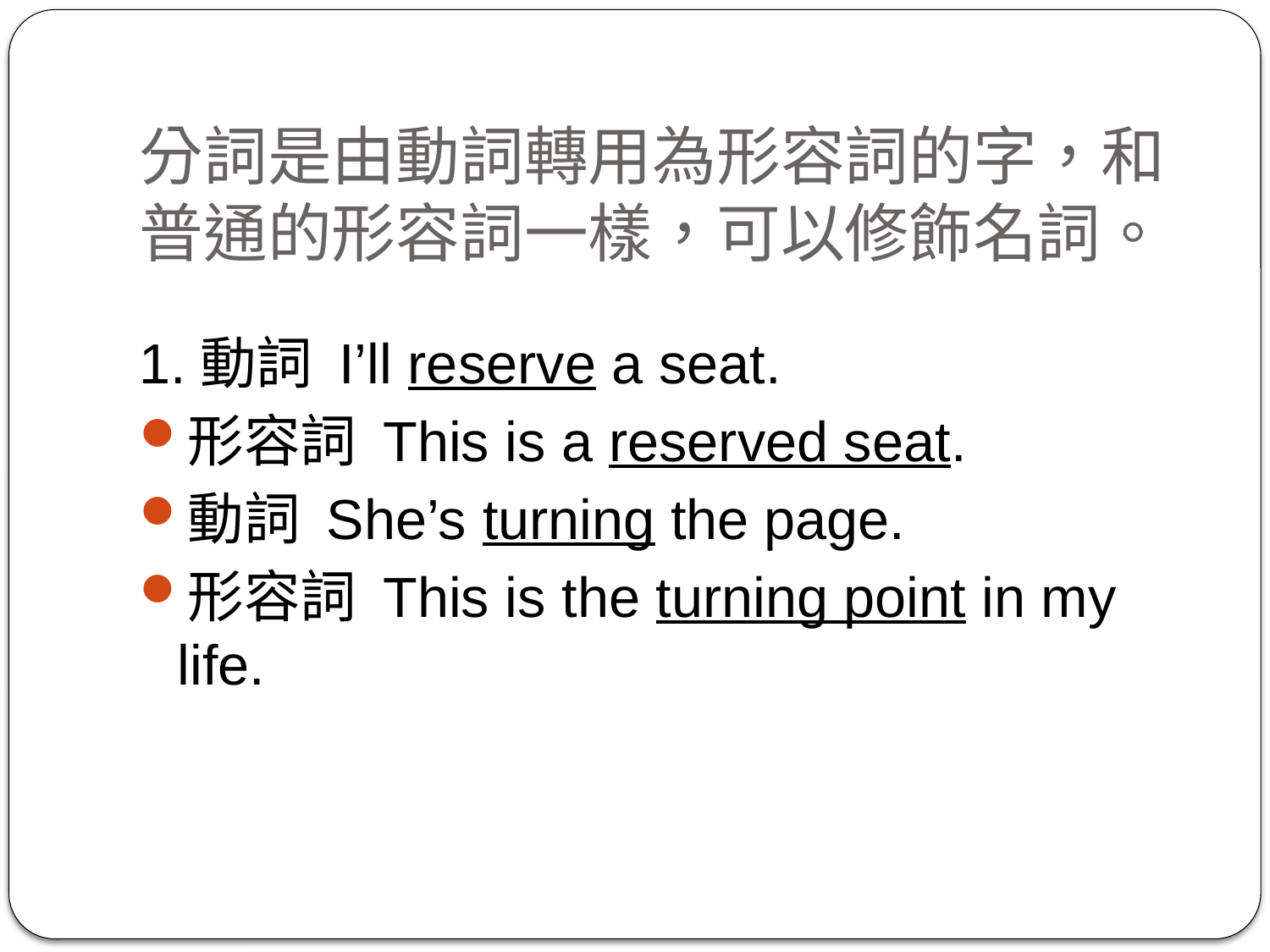

# 分詞是由動詞轉用為形容詞的字，和普通的形容詞一樣，可以修飾名詞。
1.動詞 I’ll reserve a seat.
形容詞 This is a reserved seat.
動詞 She’s turning the page.
形容詞 This is the turning point in my life.